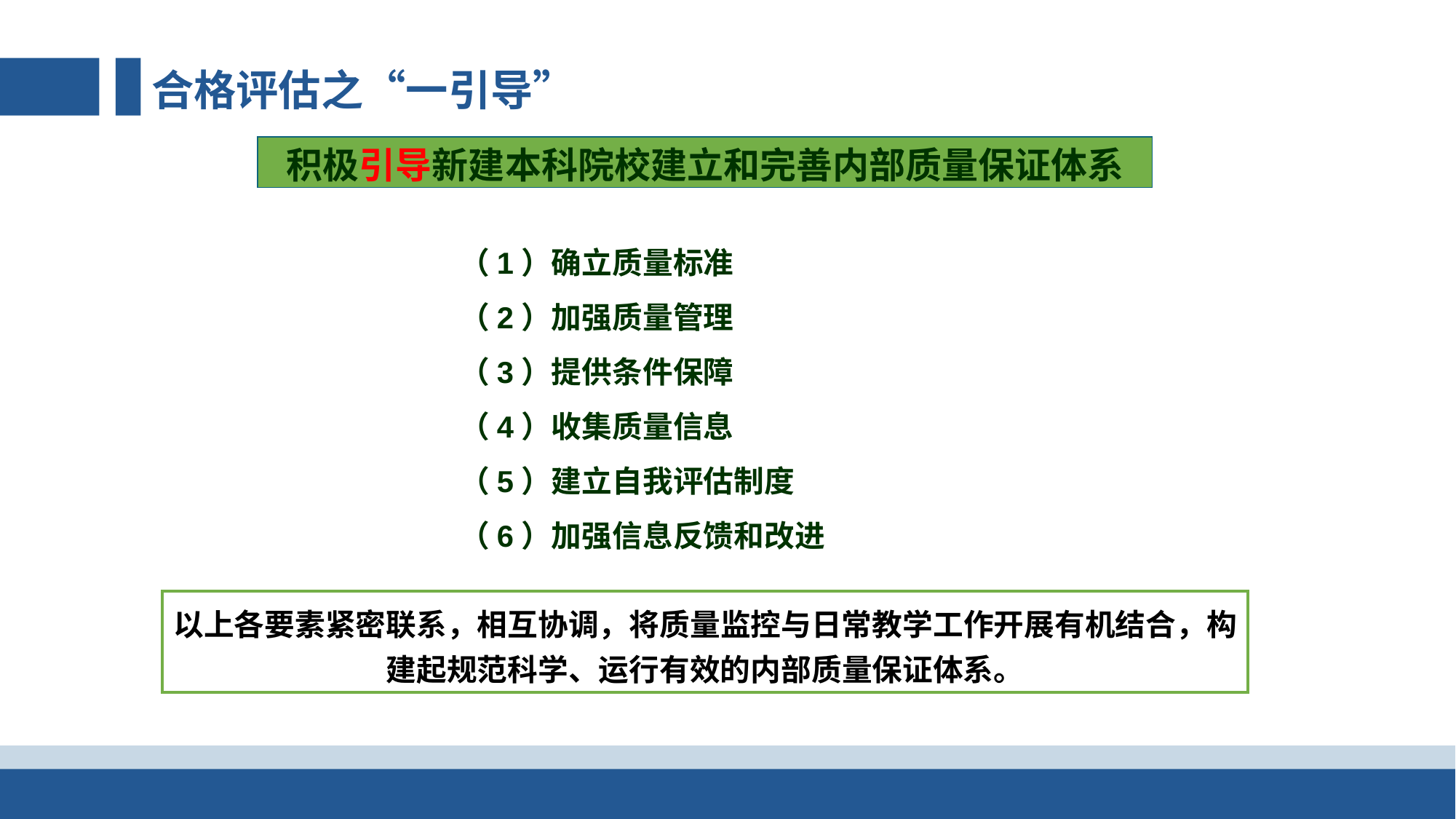

合格评估之“一引导”
积极引导新建本科院校建立和完善内部质量保证体系
（1）确立质量标准
（2）加强质量管理
（3）提供条件保障
（4）收集质量信息
（5）建立自我评估制度
（6）加强信息反馈和改进
以上各要素紧密联系，相互协调，将质量监控与日常教学工作开展有机结合，构建起规范科学、运行有效的内部质量保证体系。